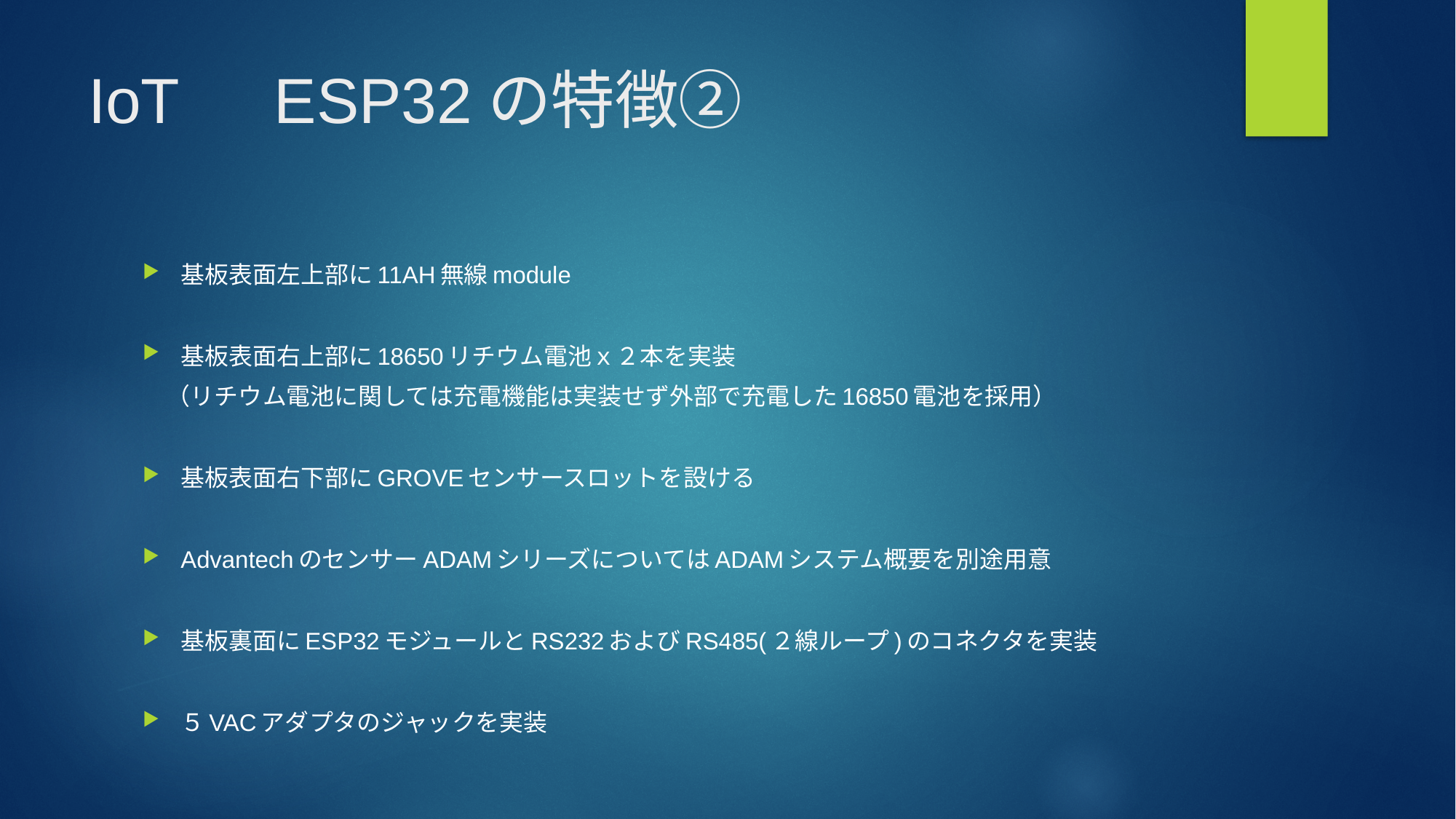

# IoT　ESP32の特徴②

基板表面左上部に11AH無線module

基板表面右上部に18650リチウム電池ｘ２本を実装
　（リチウム電池に関しては充電機能は実装せず外部で充電した16850電池を採用）

基板表面右下部にGROVEセンサースロットを設ける

AdvantechのセンサーADAMシリーズについてはADAMシステム概要を別途用意

基板裏面にESP32モジュールとRS232およびRS485(２線ループ)のコネクタを実装

５VACアダプタのジャックを実装